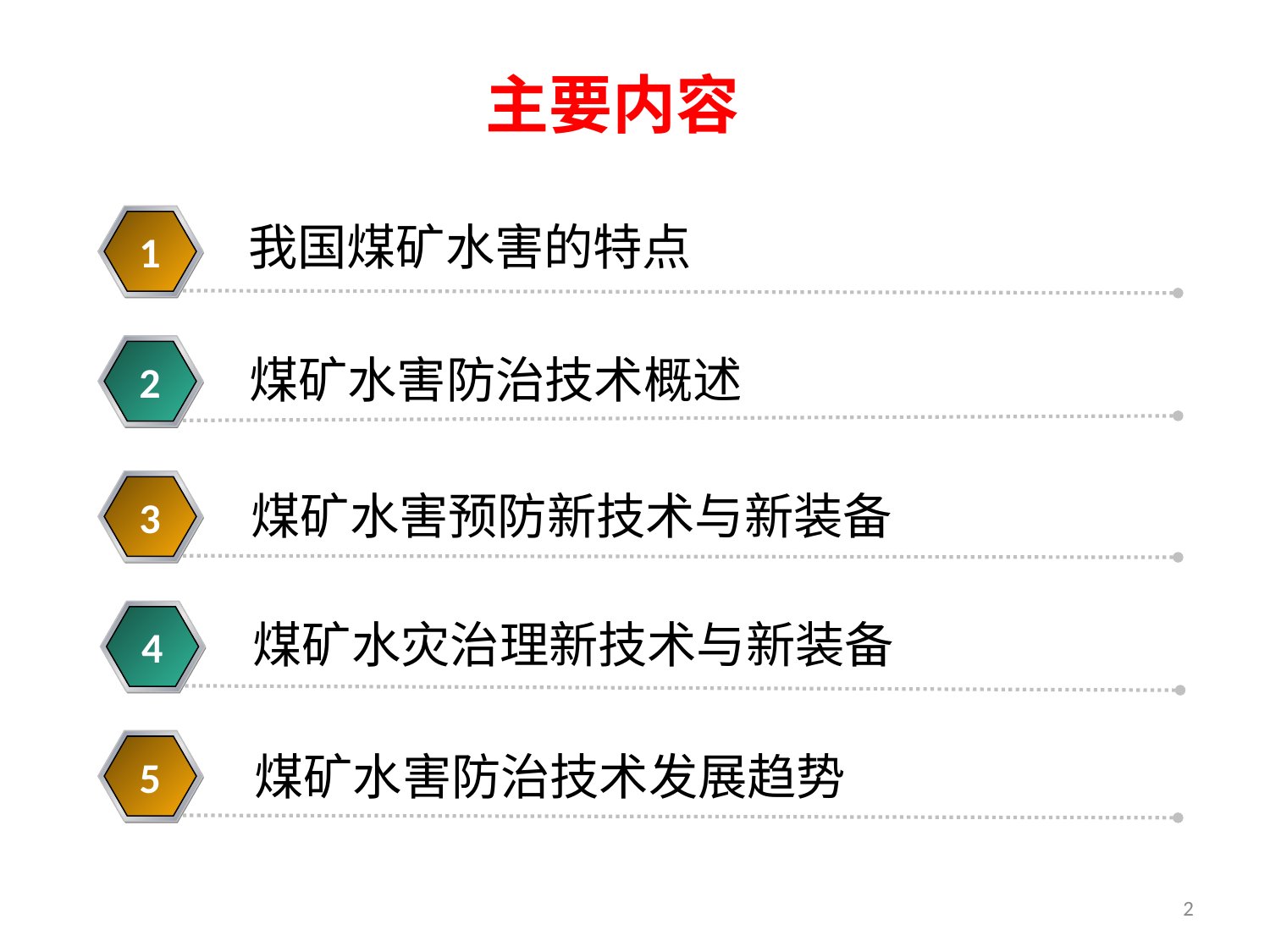

主要内容

我国煤矿水害的特点
1

煤矿水害防治技术概述
2

煤矿水害预防新技术与新装备
3

煤矿水灾治理新技术与新装备
4

煤矿水害防治技术发展趋势
5

2